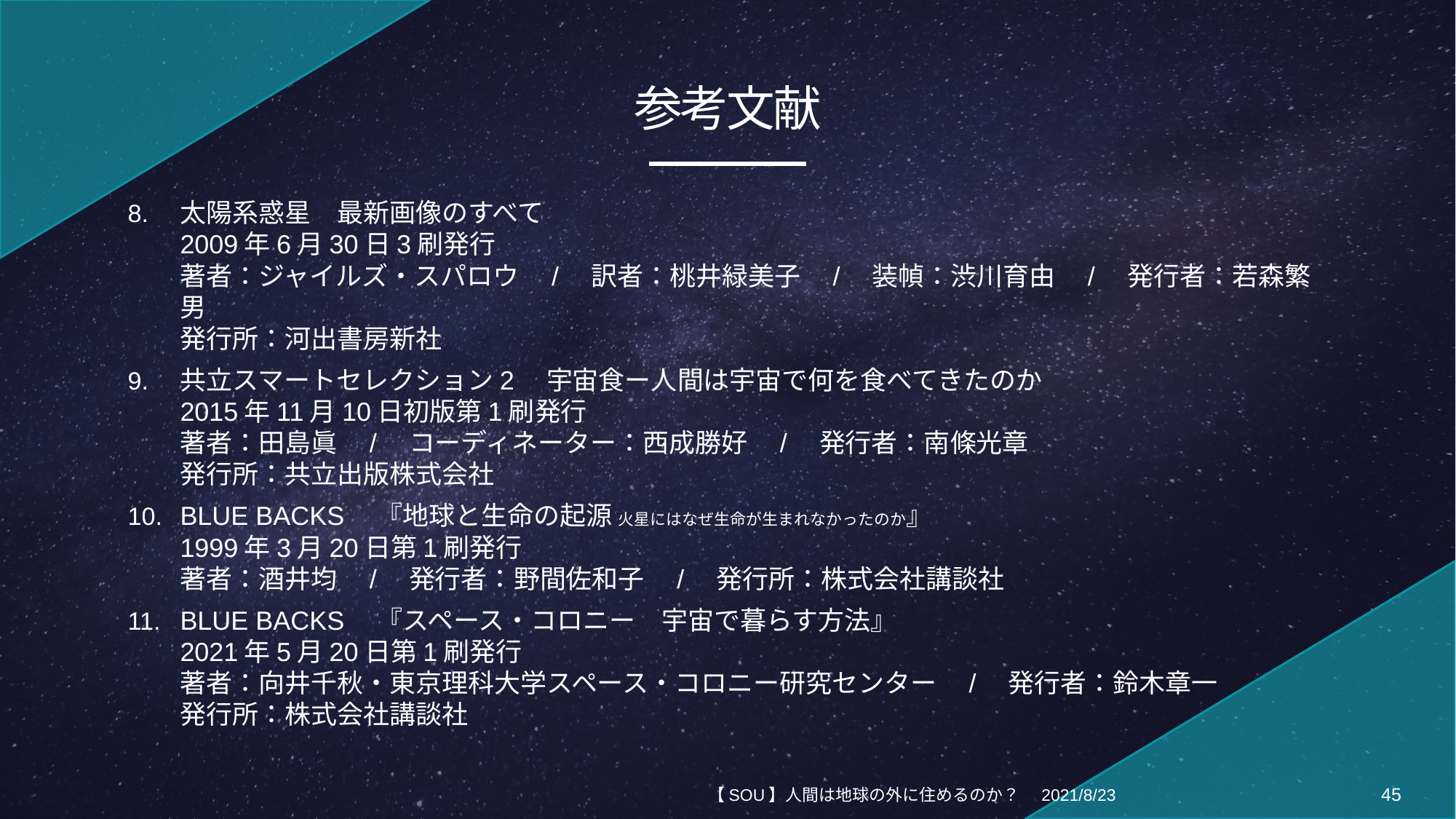

# 参考文献
太陽系惑星　最新画像のすべて
2009年6月30日3刷発行
著者：ジャイルズ・スパロウ　/　訳者：桃井緑美子　/　装幀：渋川育由　/　発行者：若森繁男
発行所：河出書房新社
共立スマートセレクション2　宇宙食ー人間は宇宙で何を食べてきたのか
2015年11月10日初版第1刷発行
著者：田島眞　/　コーディネーター：西成勝好　/　発行者：南條光章
発行所：共立出版株式会社
BLUE BACKS　『地球と生命の起源 火星にはなぜ生命が生まれなかったのか』
1999年3月20日第1刷発行
著者：酒井均　/　発行者：野間佐和子　/　発行所：株式会社講談社
BLUE BACKS　『スペース・コロニー　宇宙で暮らす方法』
2021年5月20日第1刷発行
著者：向井千秋・東京理科大学スペース・コロニー研究センター　/　発行者：鈴木章一
発行所：株式会社講談社

【SOU】人間は地球の外に住めるのか？
2021/8/23
45